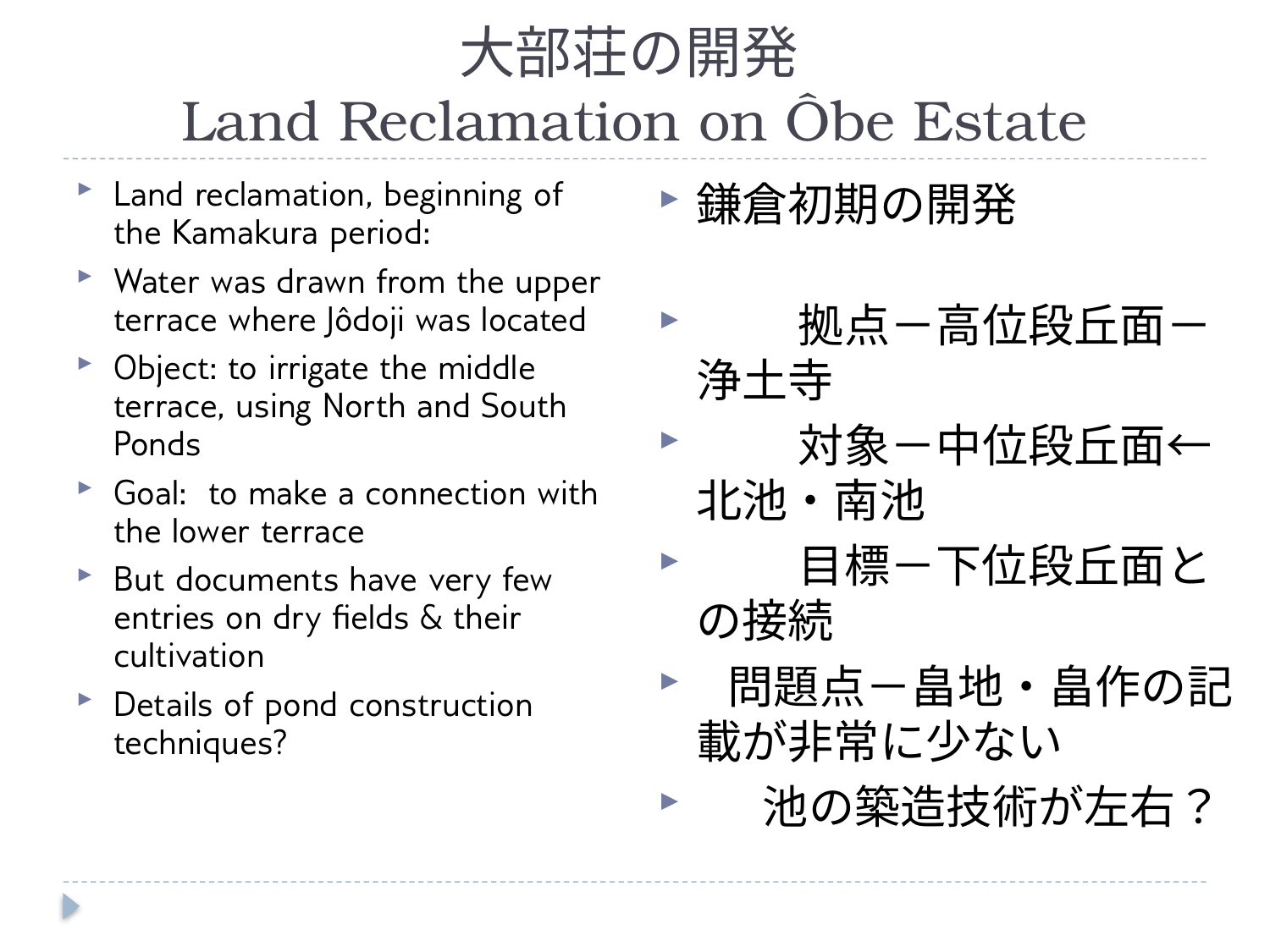

# 大部荘の開発 Land Reclamation on Ôbe Estate
Land reclamation, beginning of the Kamakura period:
Water was drawn from the upper terrace where Jôdoji was located
Object: to irrigate the middle terrace, using North and South Ponds
Goal:  to make a connection with the lower terrace
But documents have very few entries on dry fields & their cultivation
Details of pond construction techniques?

鎌倉初期の開発
　 　拠点－高位段丘面－浄土寺
　 　対象－中位段丘面←北池・南池
　 　目標－下位段丘面との接続
  問題点－畠地・畠作の記載が非常に少ない
　  池の築造技術が左右？